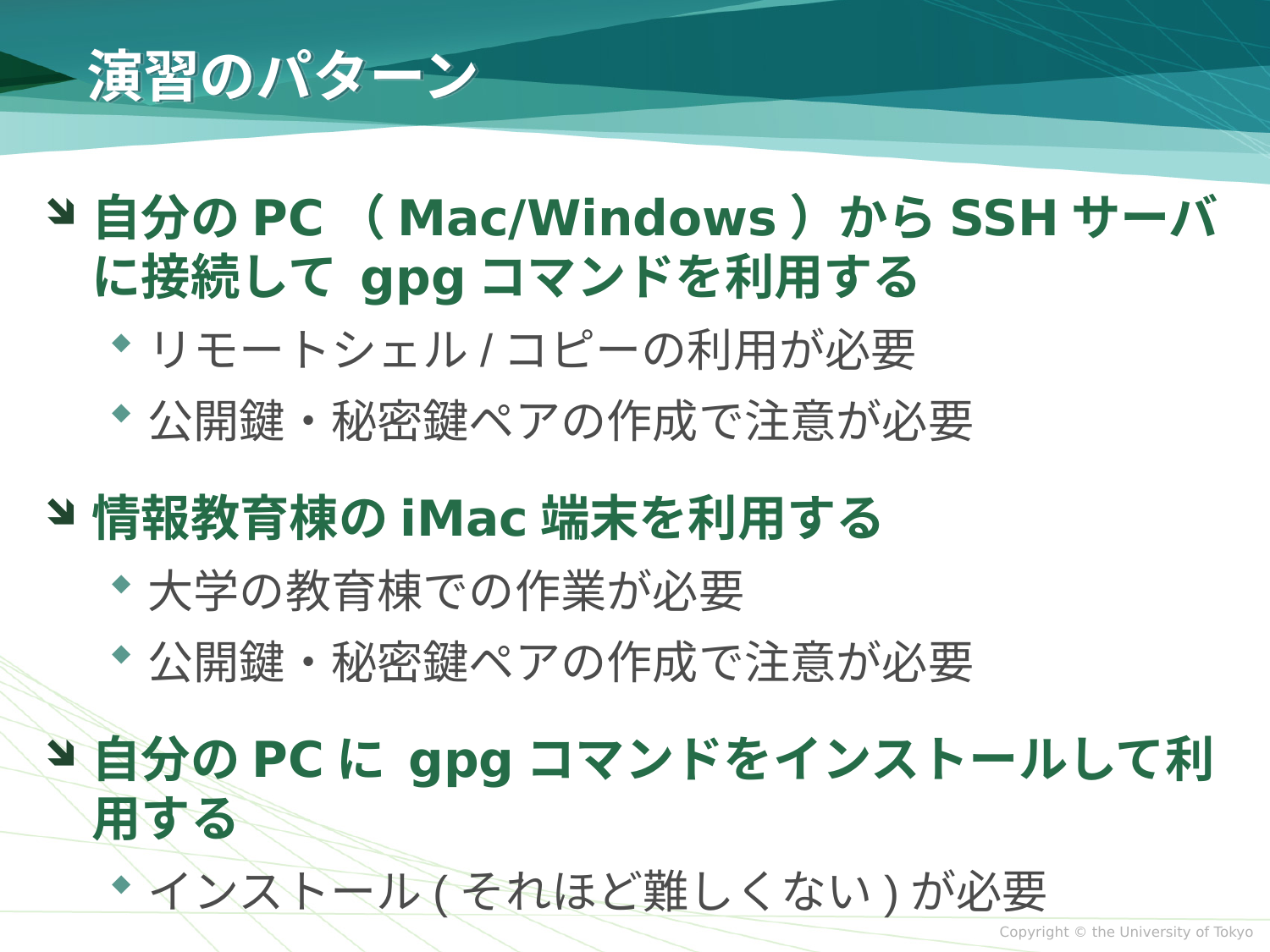

# 演習のパターン
自分のPC（Mac/Windows）からSSHサーバに接続して gpgコマンドを利用する
リモートシェル/コピーの利用が必要
公開鍵・秘密鍵ペアの作成で注意が必要
情報教育棟のiMac端末を利用する
大学の教育棟での作業が必要
公開鍵・秘密鍵ペアの作成で注意が必要
自分のPCに gpgコマンドをインストールして利用する
インストール(それほど難しくない)が必要